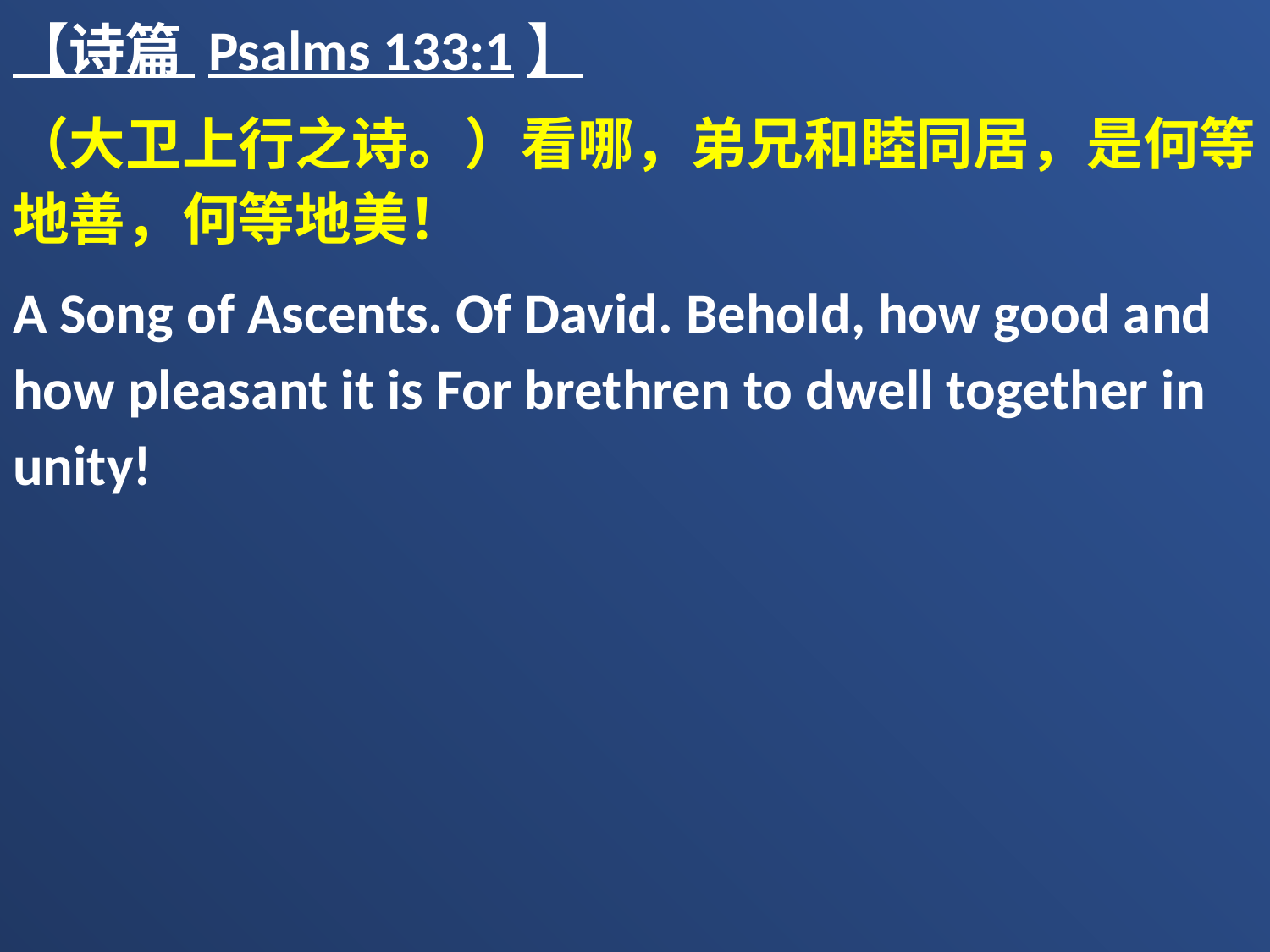

【诗篇 Psalms 133:1】
（大卫上行之诗。）看哪，弟兄和睦同居，是何等地善，何等地美！
A Song of Ascents. Of David. Behold, how good and how pleasant it is For brethren to dwell together in unity!